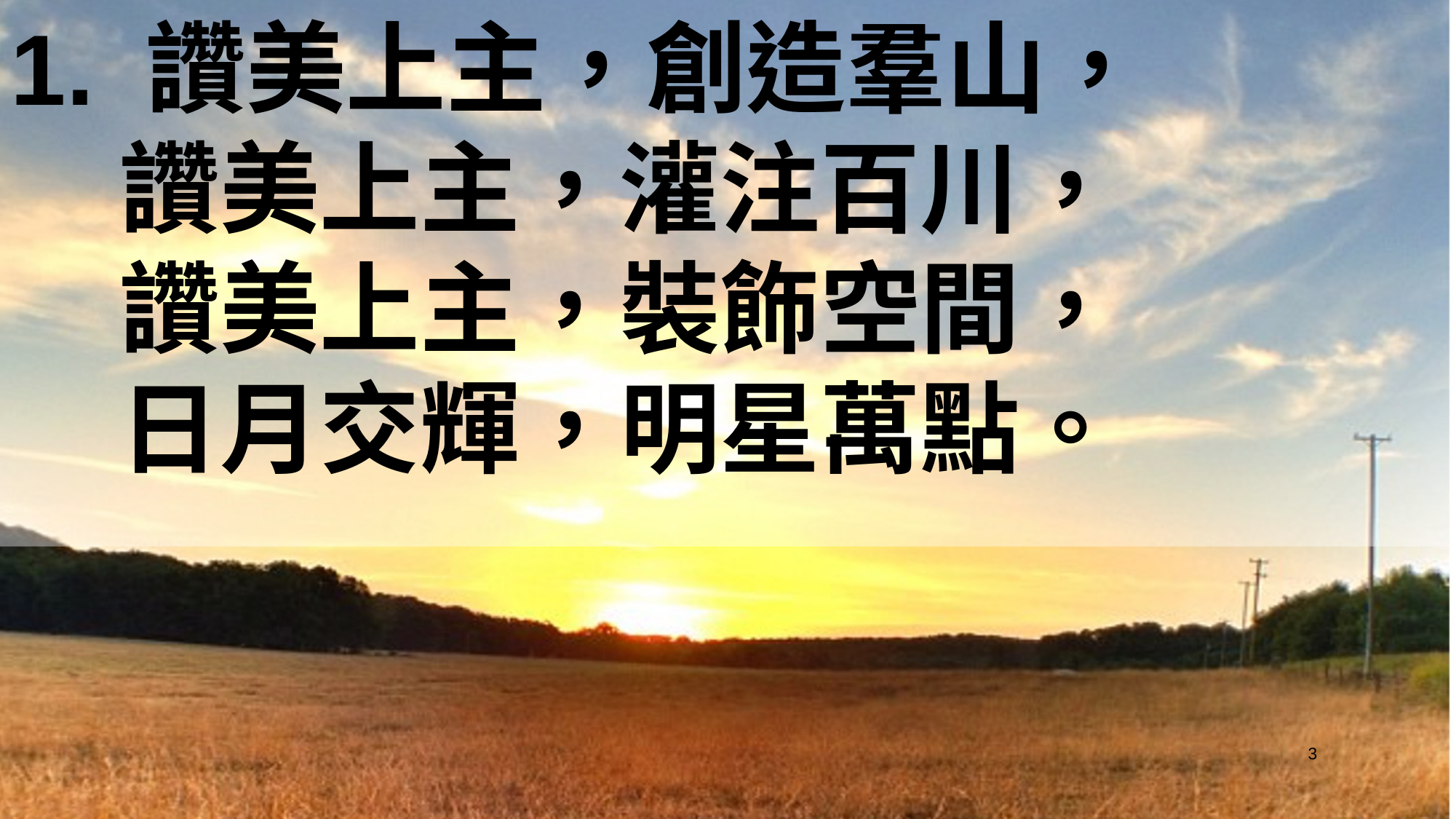

1. 讚美上主，創造羣山，
	讚美上主，灌注百川，
	讚美上主，裝飾空間，
	日月交輝，明星萬點。
3